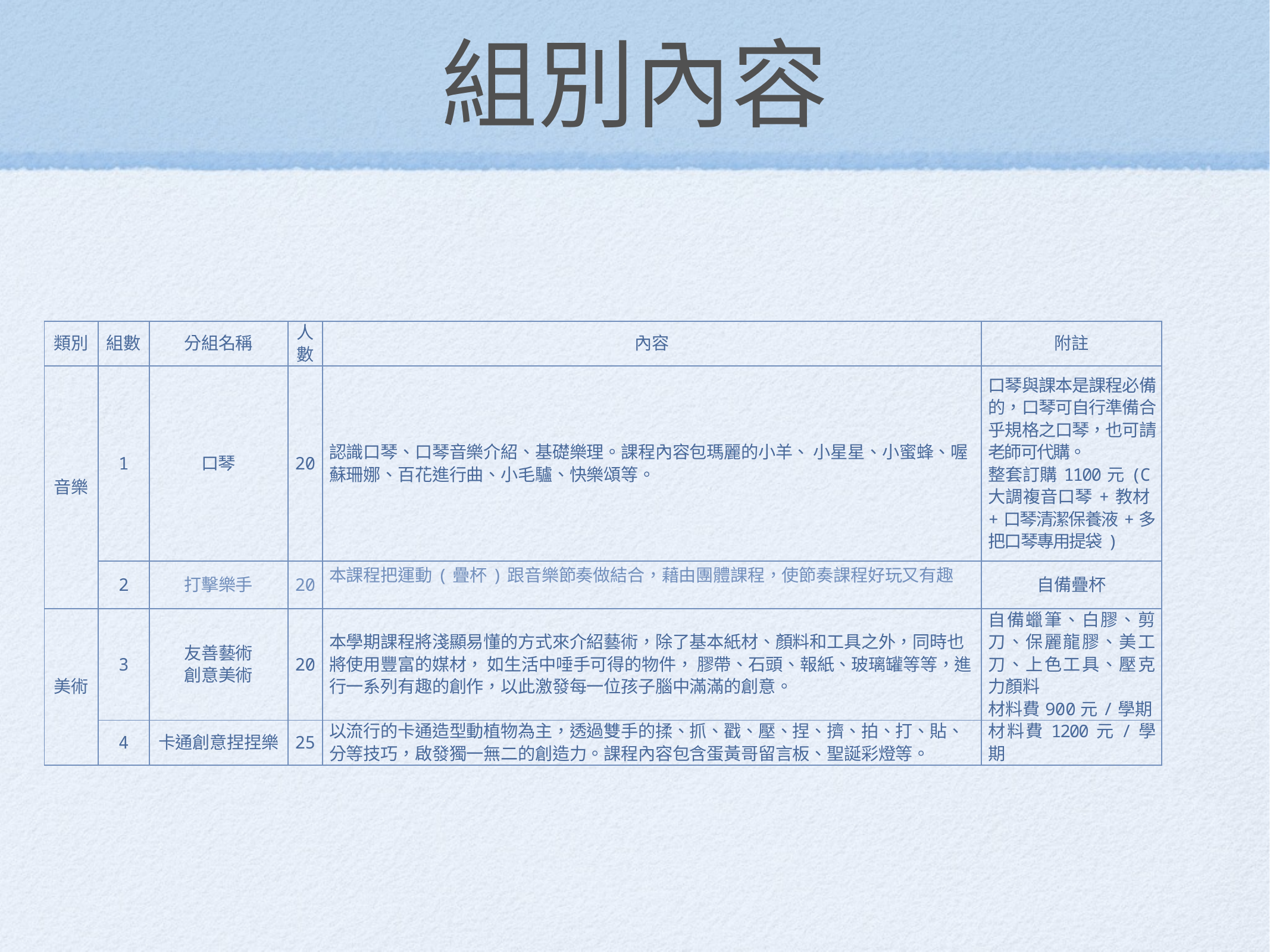

# 組別內容
| 類別 | 組數 | 分組名稱 | 人數 | 內容 | 附註 |
| --- | --- | --- | --- | --- | --- |
| 音樂 | 1 | 口琴 | 20 | 認識口琴、口琴音樂介紹、基礎樂理。課程內容包瑪麗的小羊、 小星星、小蜜蜂、喔蘇珊娜、百花進行曲、小毛驢、快樂頌等。 | 口琴與課本是課程必備的，口琴可自行準備合乎規格之口琴，也可請老師可代購。 整套訂購1100元(C大調複音口琴+教材+口琴清潔保養液+多把口琴專用提袋) |
|  | 2 | 打擊樂手 | 20 | 本課程把運動(疊杯)跟音樂節奏做結合，藉由團體課程，使節奏課程好玩又有趣 | 自備疊杯 |
| 美術 | 3 | 友善藝術 創意美術 | 20 | 本學期課程將淺顯易懂的方式來介紹藝術，除了基本紙材、顏料和工具之外，同時也將使用豐富的媒材， 如生活中唾手可得的物件， 膠帶、石頭、報紙、玻璃罐等等，進行一系列有趣的創作，以此激發每一位孩子腦中滿滿的創意。 | 自備蠟筆、白膠、剪刀、保麗龍膠、美工刀、上色工具、壓克力顏料 材料費900元/學期 |
|  | 4 | 卡通創意捏捏樂 | 25 | 以流行的卡通造型動植物為主，透過雙手的揉、抓、戳、壓、捏、擠、拍、打、貼、分等技巧，啟發獨一無二的創造力。課程內容包含蛋黃哥留言板、聖誕彩燈等。 | 材料費1200元/學期 |